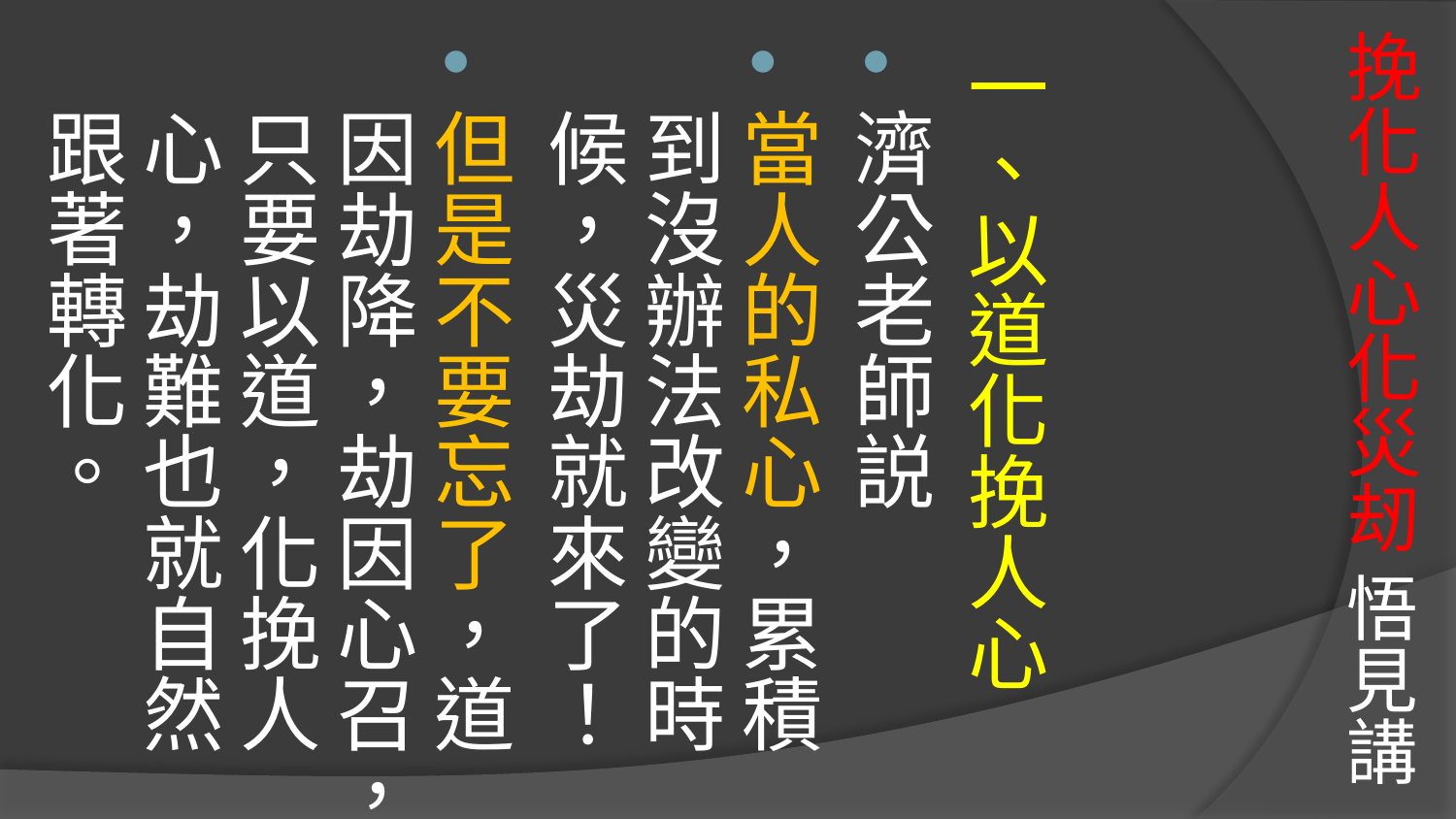

# 挽化人心化災刼 悟見講
一、以道化挽人心
濟公老師説
當人的私心，累積到沒辦法改變的時候，災劫就來了！
但是不要忘了，道因劫降，劫因心召，只要以道，化挽人心，劫難也就自然跟著轉化。